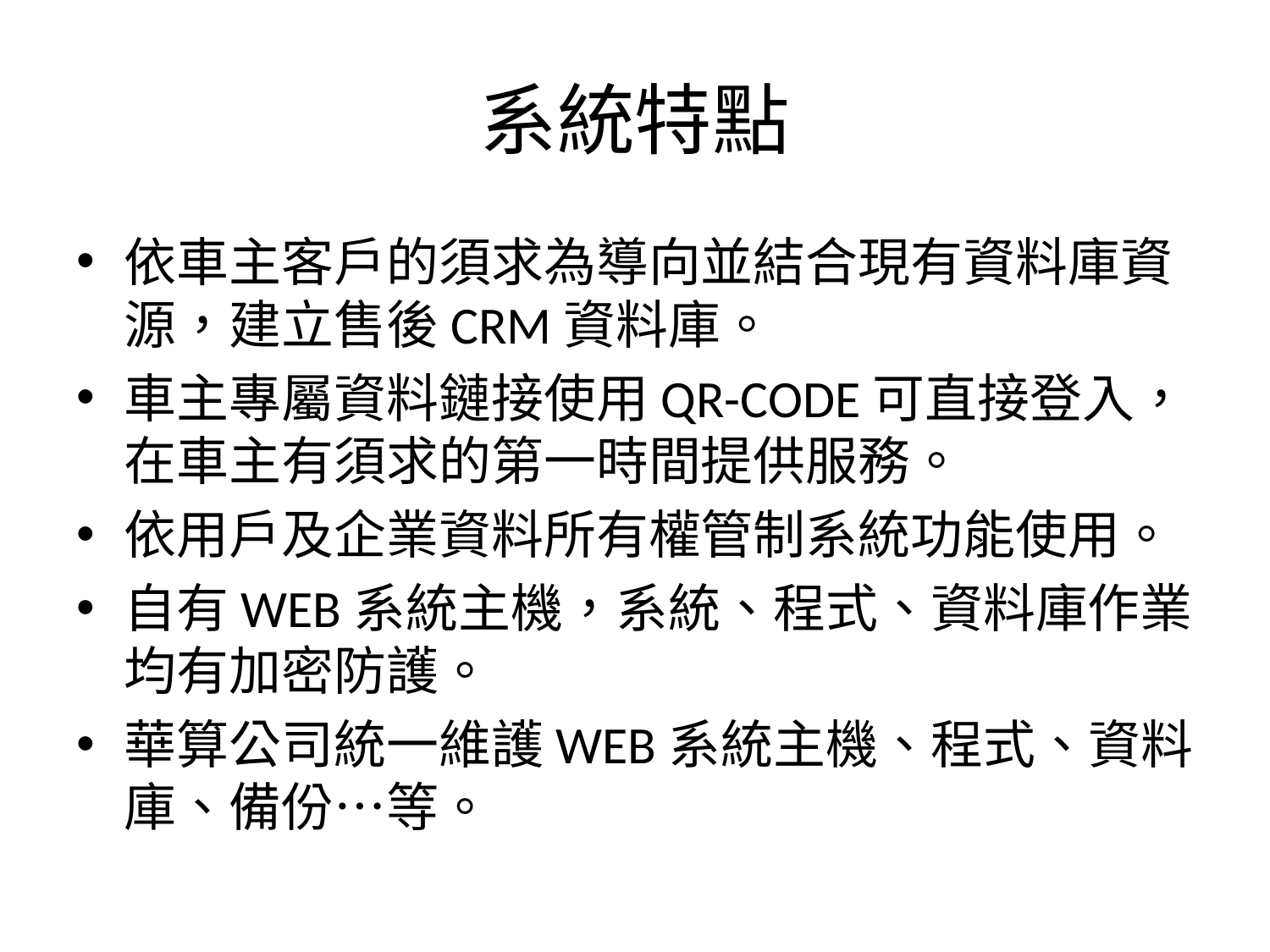

# 系統特點
依車主客戶的須求為導向並結合現有資料庫資源，建立售後CRM資料庫。
車主專屬資料鏈接使用QR-CODE可直接登入，在車主有須求的第一時間提供服務。
依用戶及企業資料所有權管制系統功能使用。
自有WEB系統主機，系統、程式、資料庫作業均有加密防護。
華算公司統一維護WEB系統主機、程式、資料庫、備份…等。